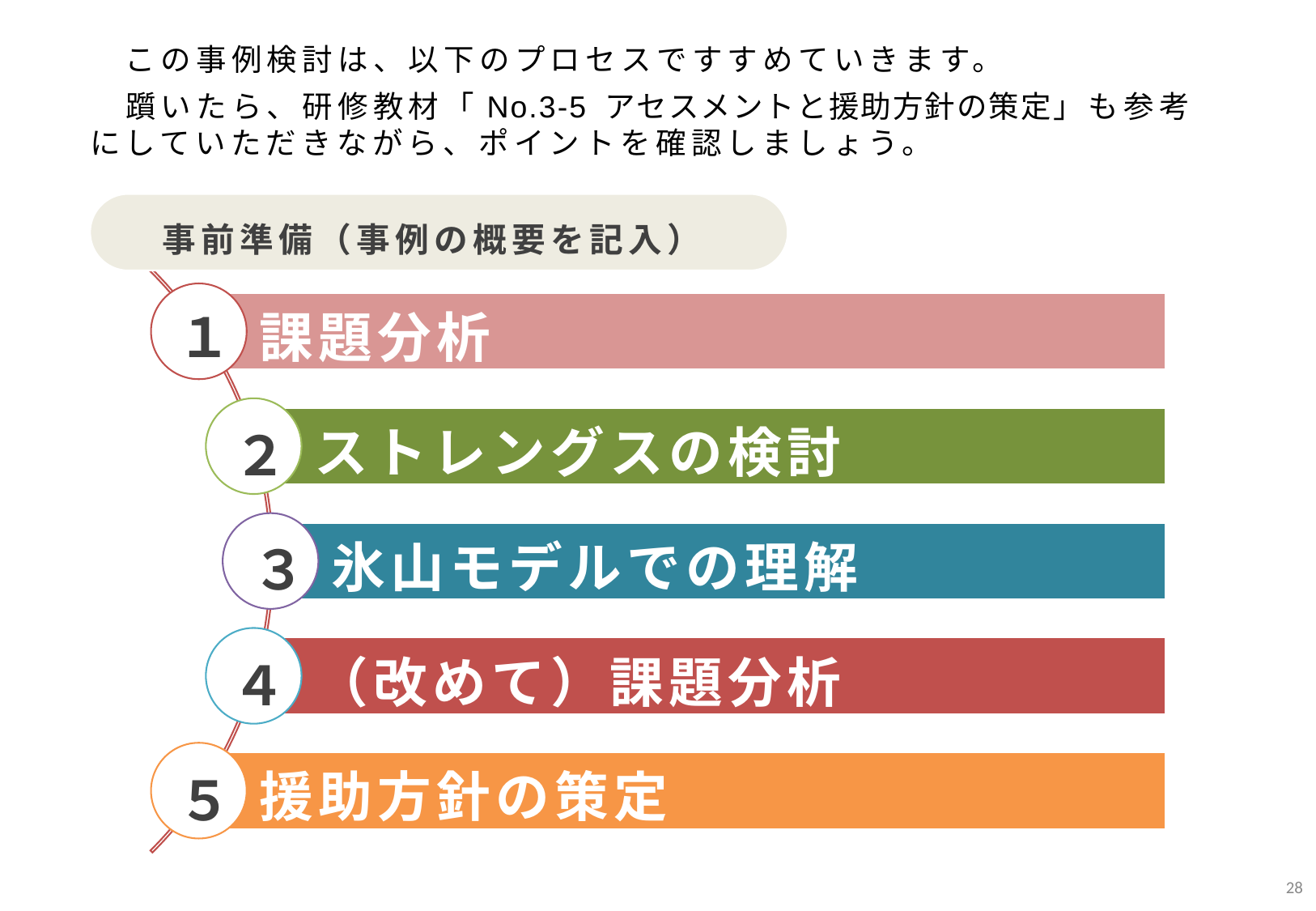

この事例検討は、以下のプロセスですすめていきます。
　躓いたら、研修教材「No.3-5 アセスメントと援助方針の策定」も参考にしていただきながら、ポイントを確認しましょう。

事前準備（事例の概要を記入）

課題分析
１

ストレングスの検討
２

氷山モデルでの理解
３

（改めて）課題分析
４

援助方針の策定
５
28